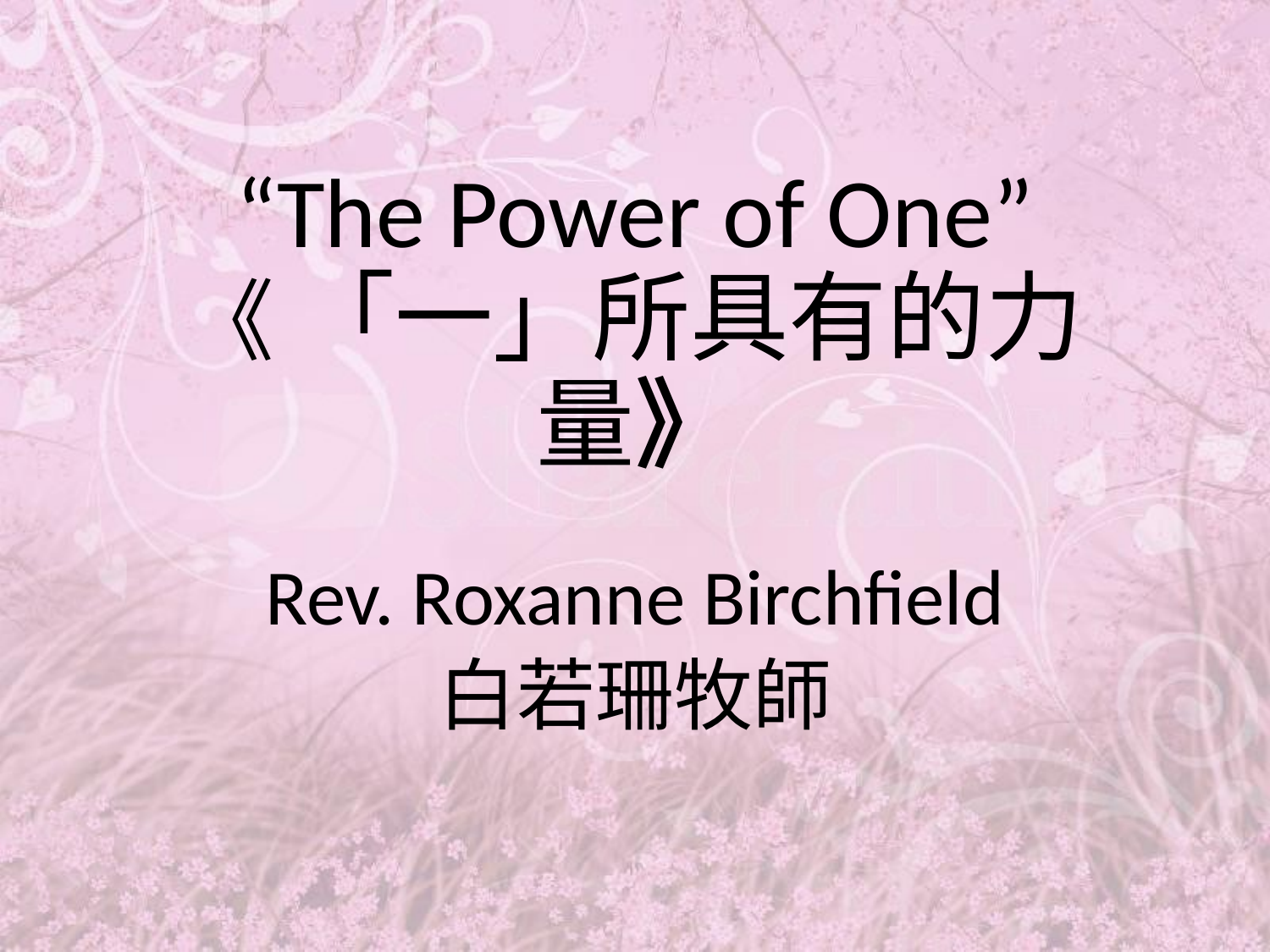

# “The Power of One” 《 「一」所具有的力量》
Rev. Roxanne Birchfield
白若珊牧師